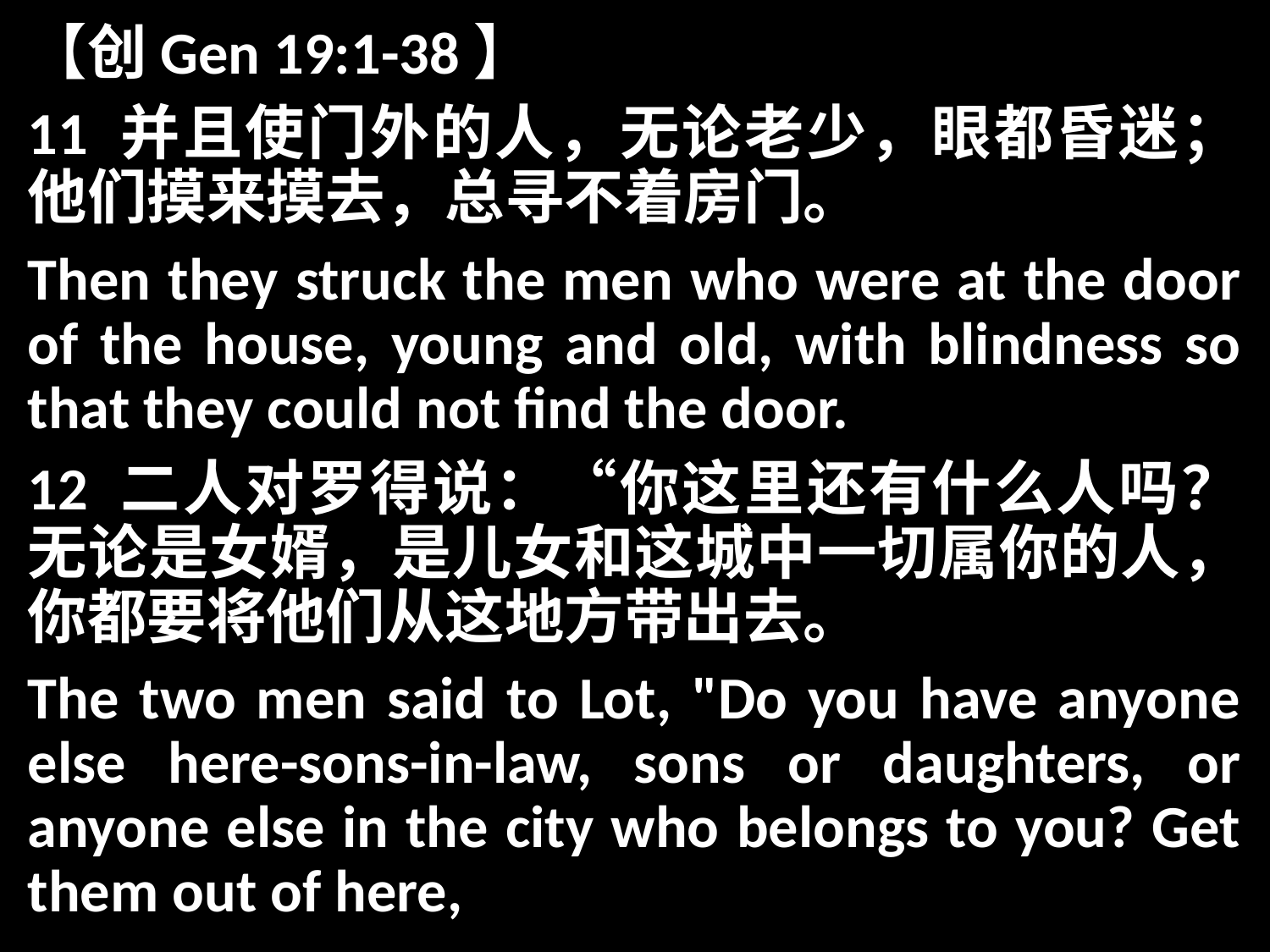

【创Gen 19:1-38】
11 并且使门外的人，无论老少，眼都昏迷；他们摸来摸去，总寻不着房门。
Then they struck the men who were at the door of the house, young and old, with blindness so that they could not find the door.
12 二人对罗得说：“你这里还有什么人吗？无论是女婿，是儿女和这城中一切属你的人，你都要将他们从这地方带出去。
The two men said to Lot, "Do you have anyone else here-sons-in-law, sons or daughters, or anyone else in the city who belongs to you? Get them out of here,